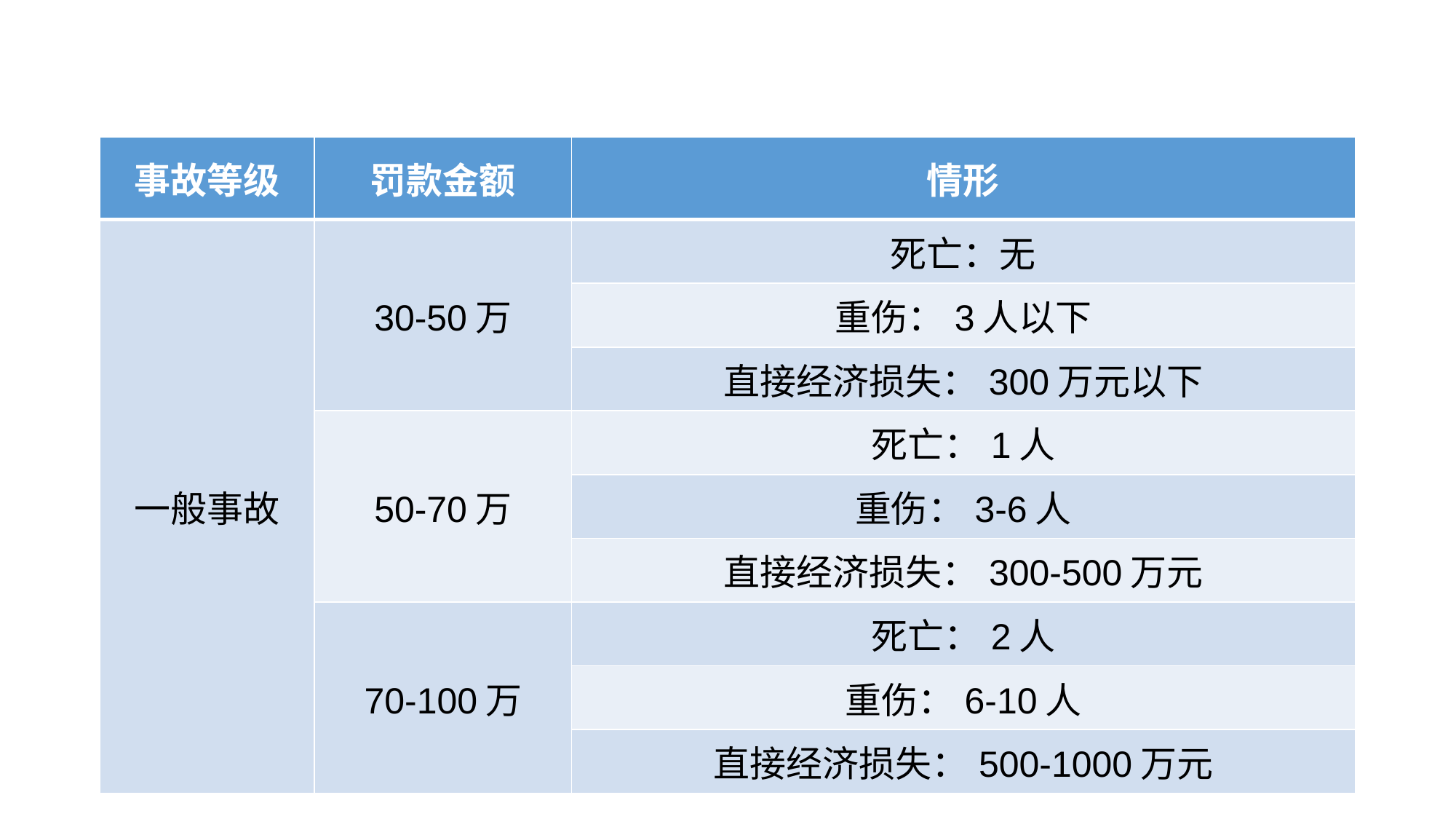

#
| 事故等级 | 罚款金额 | 情形 |
| --- | --- | --- |
| 一般事故 | 30-50万 | 死亡：无 |
|  |  | 重伤：3人以下 |
|  |  | 直接经济损失：300万元以下 |
|  | 50-70万 | 死亡：1人 |
|  |  | 重伤：3-6人 |
|  |  | 直接经济损失：300-500万元 |
|  | 70-100万 | 死亡：2人 |
|  |  | 重伤：6-10人 |
|  |  | 直接经济损失：500-1000万元 |